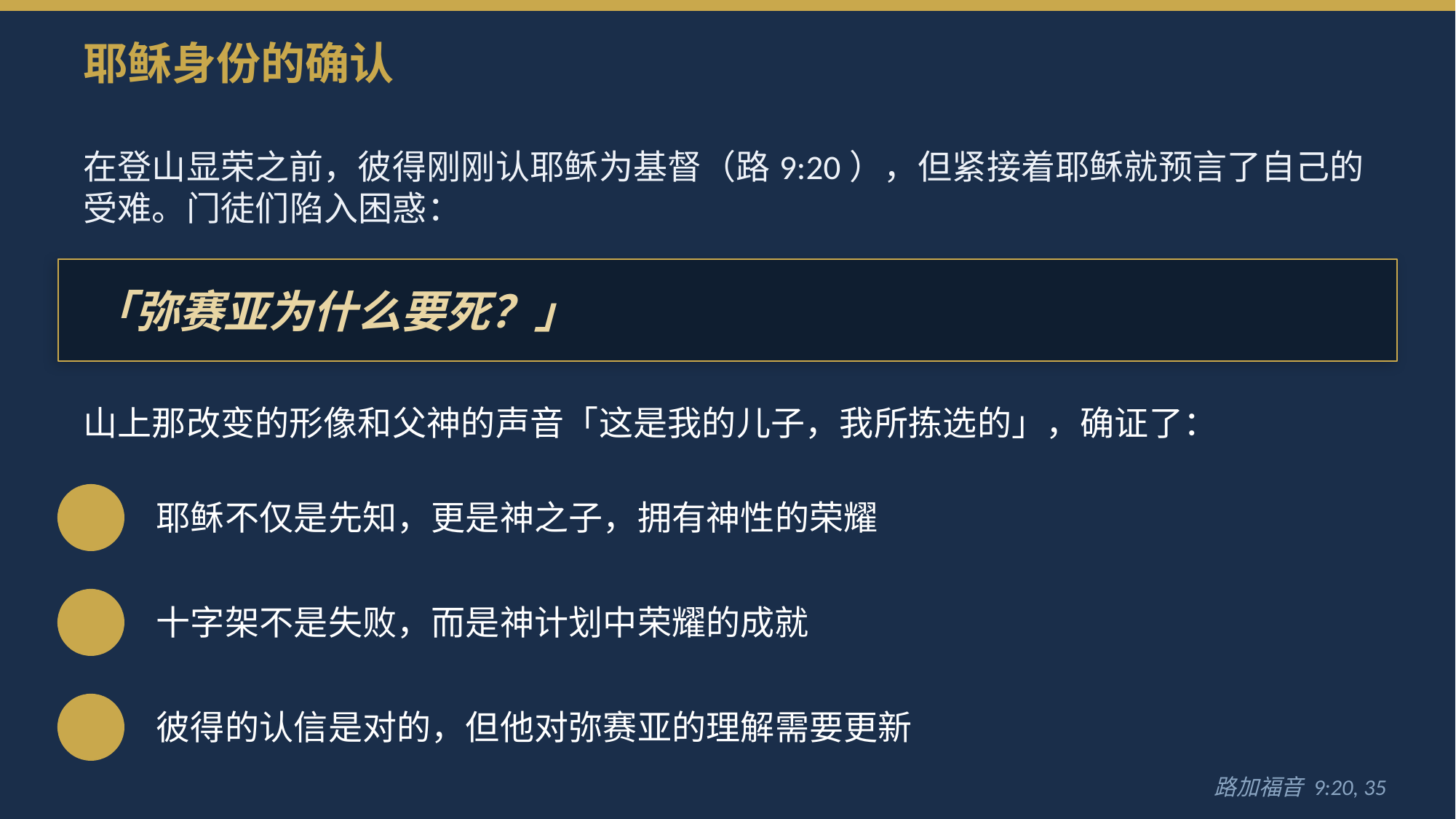

耶稣身份的确认
在登山显荣之前，彼得刚刚认耶稣为基督（路9:20），但紧接着耶稣就预言了自己的受难。门徒们陷入困惑：

「弥赛亚为什么要死？」
山上那改变的形像和父神的声音「这是我的儿子，我所拣选的」，确证了：
耶稣不仅是先知，更是神之子，拥有神性的荣耀

十字架不是失败，而是神计划中荣耀的成就

彼得的认信是对的，但他对弥赛亚的理解需要更新

路加福音 9:20, 35